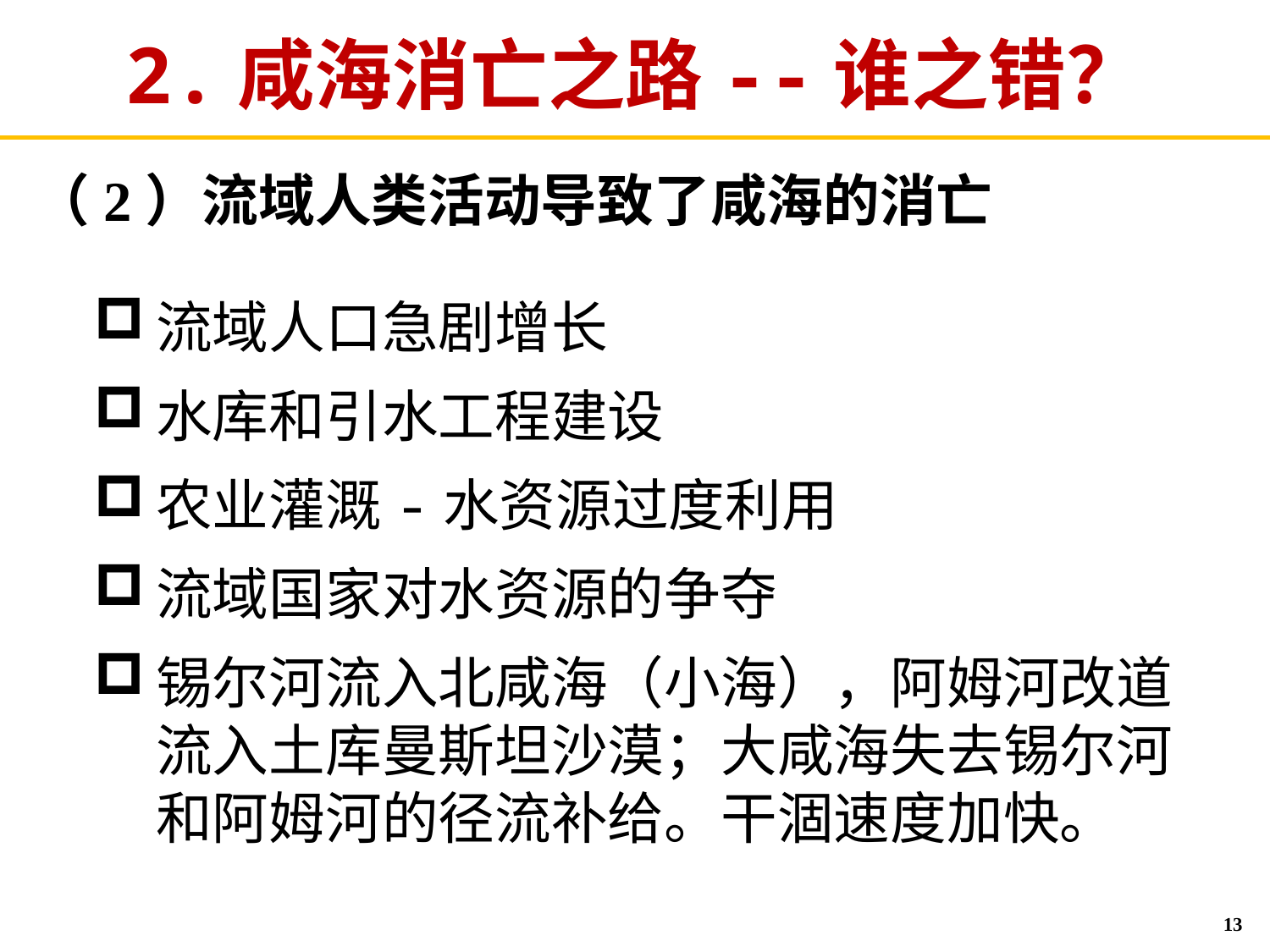

2.咸海消亡之路--谁之错？
（2）流域人类活动导致了咸海的消亡
流域人口急剧增长
水库和引水工程建设
农业灌溉-水资源过度利用
流域国家对水资源的争夺
锡尔河流入北咸海（小海），阿姆河改道流入土库曼斯坦沙漠；大咸海失去锡尔河和阿姆河的径流补给。干涸速度加快。
13